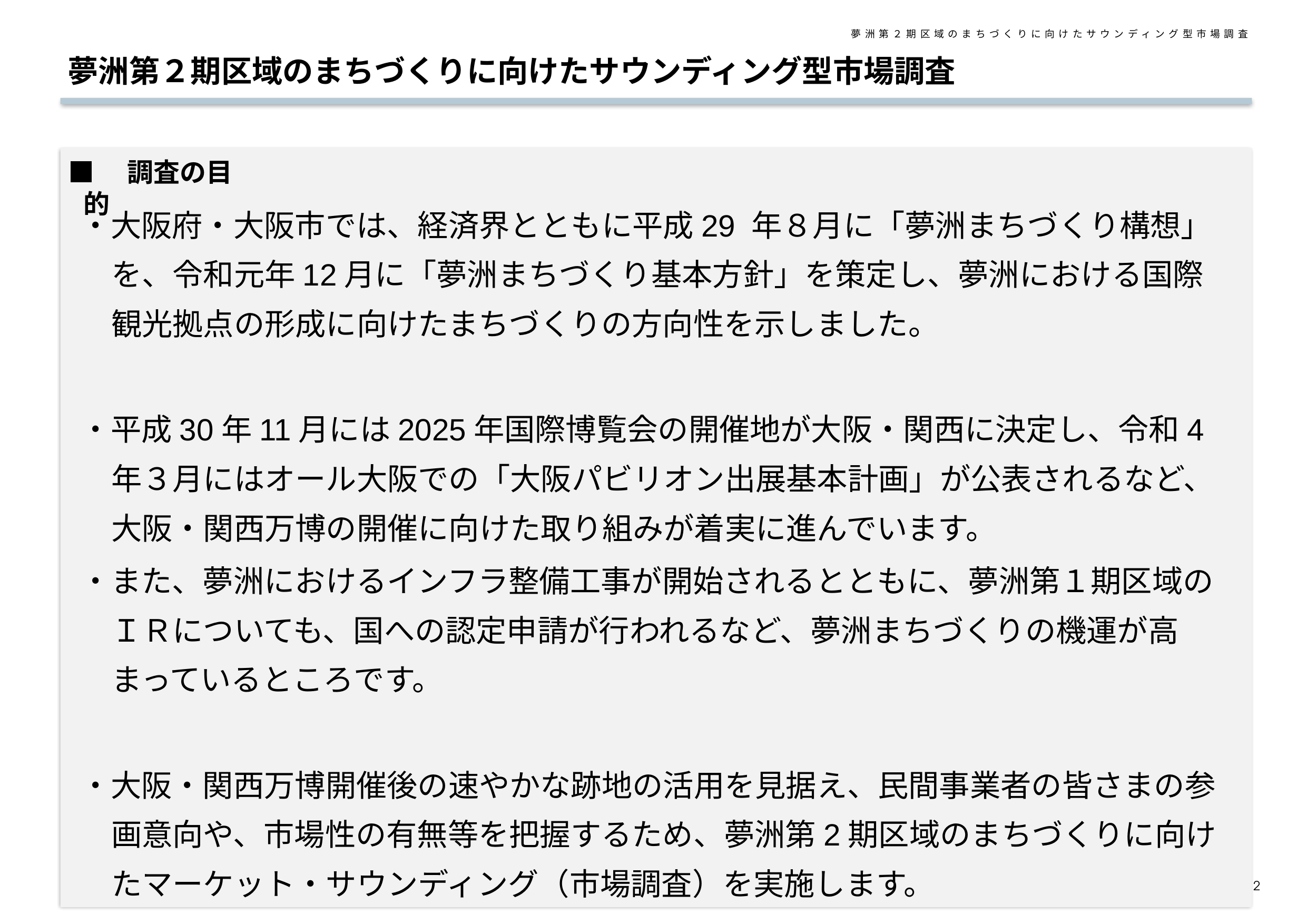

夢洲第２期区域のまちづくりに向けたサウンディング型市場調査
夢洲第２期区域のまちづくりに向けたサウンディング型市場調査

■　調査の目的
・大阪府・大阪市では、経済界とともに平成29 年８月に「夢洲まちづくり構想」を、令和元年12月に「夢洲まちづくり基本方針」を策定し、夢洲における国際観光拠点の形成に向けたまちづくりの方向性を示しました。

・平成30年11月には2025年国際博覧会の開催地が大阪・関西に決定し、令和4年３月にはオール大阪での「大阪パビリオン出展基本計画」が公表されるなど、大阪・関西万博の開催に向けた取り組みが着実に進んでいます。
・また、夢洲におけるインフラ整備工事が開始されるとともに、夢洲第１期区域のＩＲについても、国への認定申請が行われるなど、夢洲まちづくりの機運が高まっているところです。

・大阪・関西万博開催後の速やかな跡地の活用を見据え、民間事業者の皆さまの参画意向や、市場性の有無等を把握するため、夢洲第2期区域のまちづくりに向けたマーケット・サウンディング（市場調査）を実施します。
2